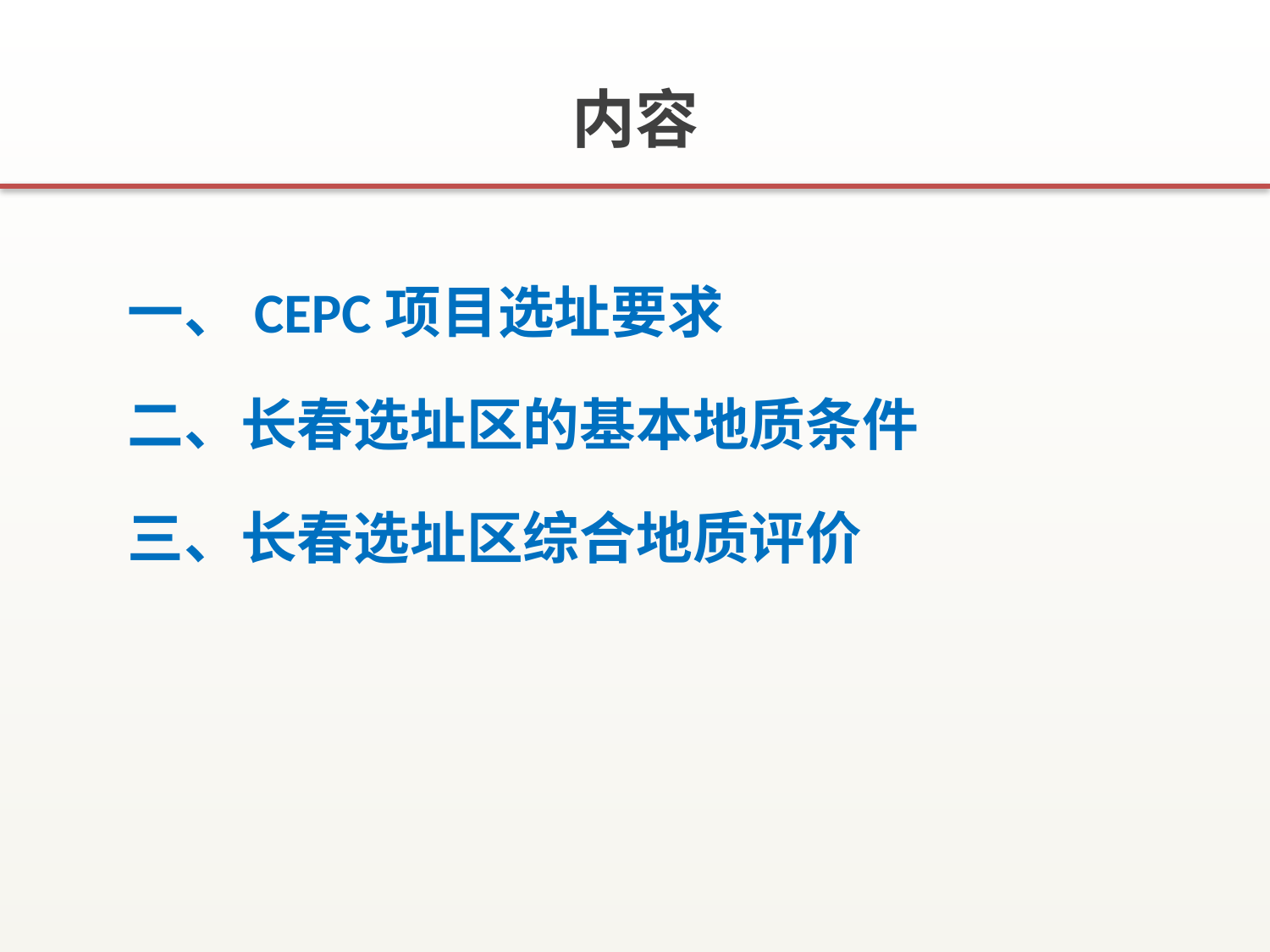

# 内容
一、CEPC项目选址要求
二、长春选址区的基本地质条件
三、长春选址区综合地质评价